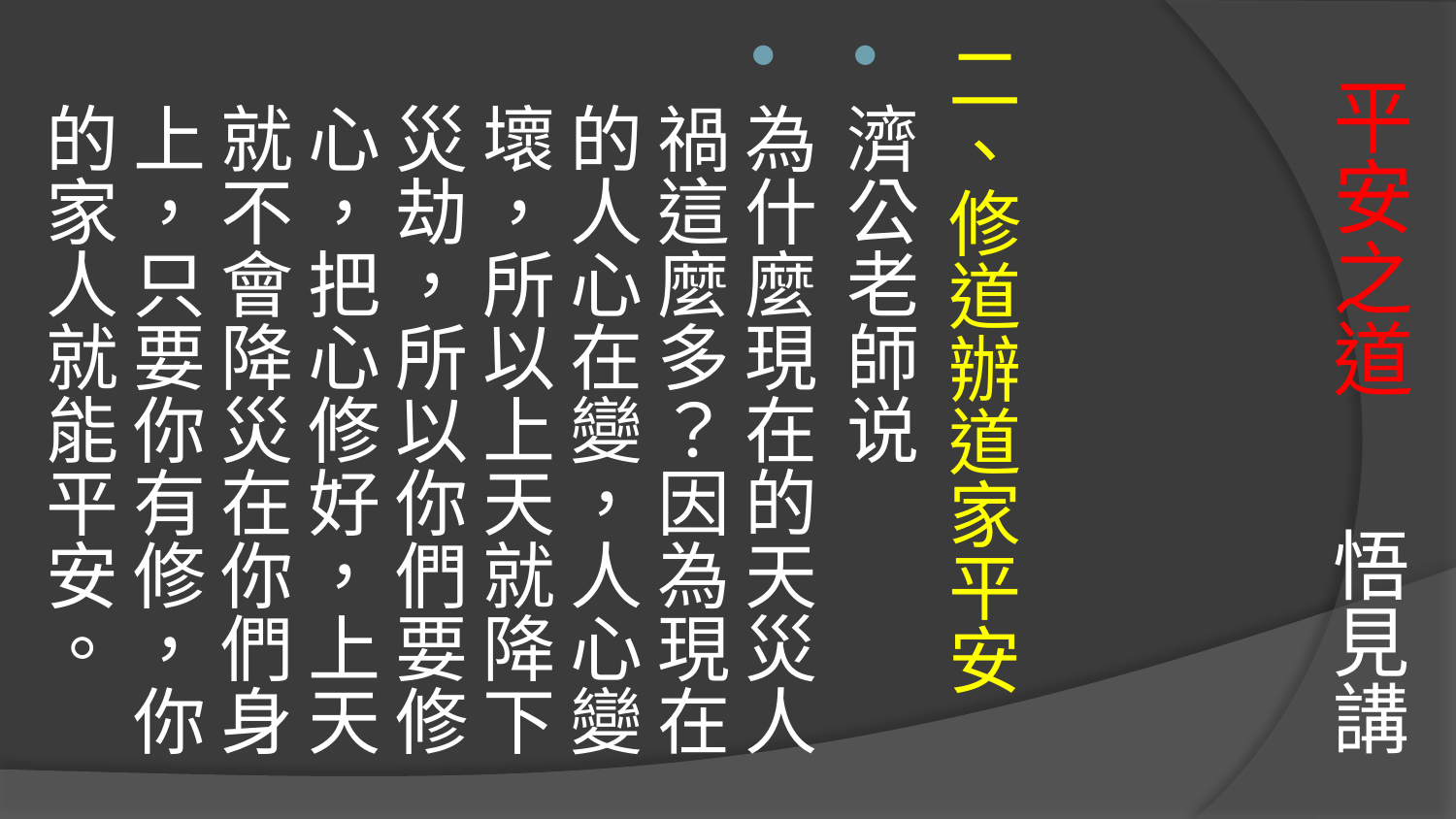

二、修道辦道家平安
濟公老師说
為什麼現在的天災人禍這麼多？因為現在的人心在變，人心變壞，所以上天就降下災劫，所以你們要修心，把心修好，上天就不會降災在你們身上，只要你有修，你的家人就能平安。
# 平安之道       悟見講